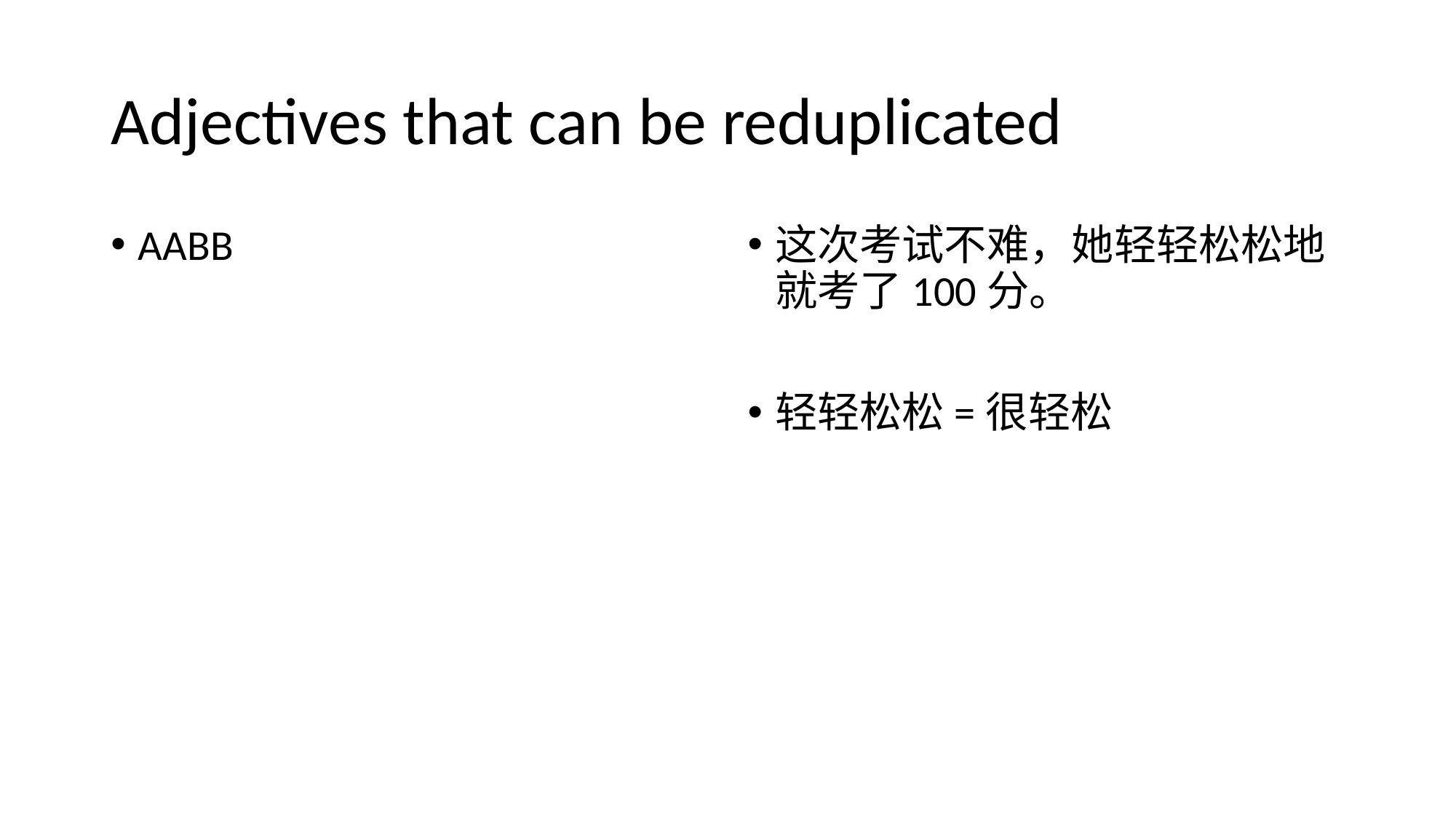

# Adjectives that can be reduplicated
AABB
这次考试不难，她轻轻松松地就考了100分。

轻轻松松=很轻松